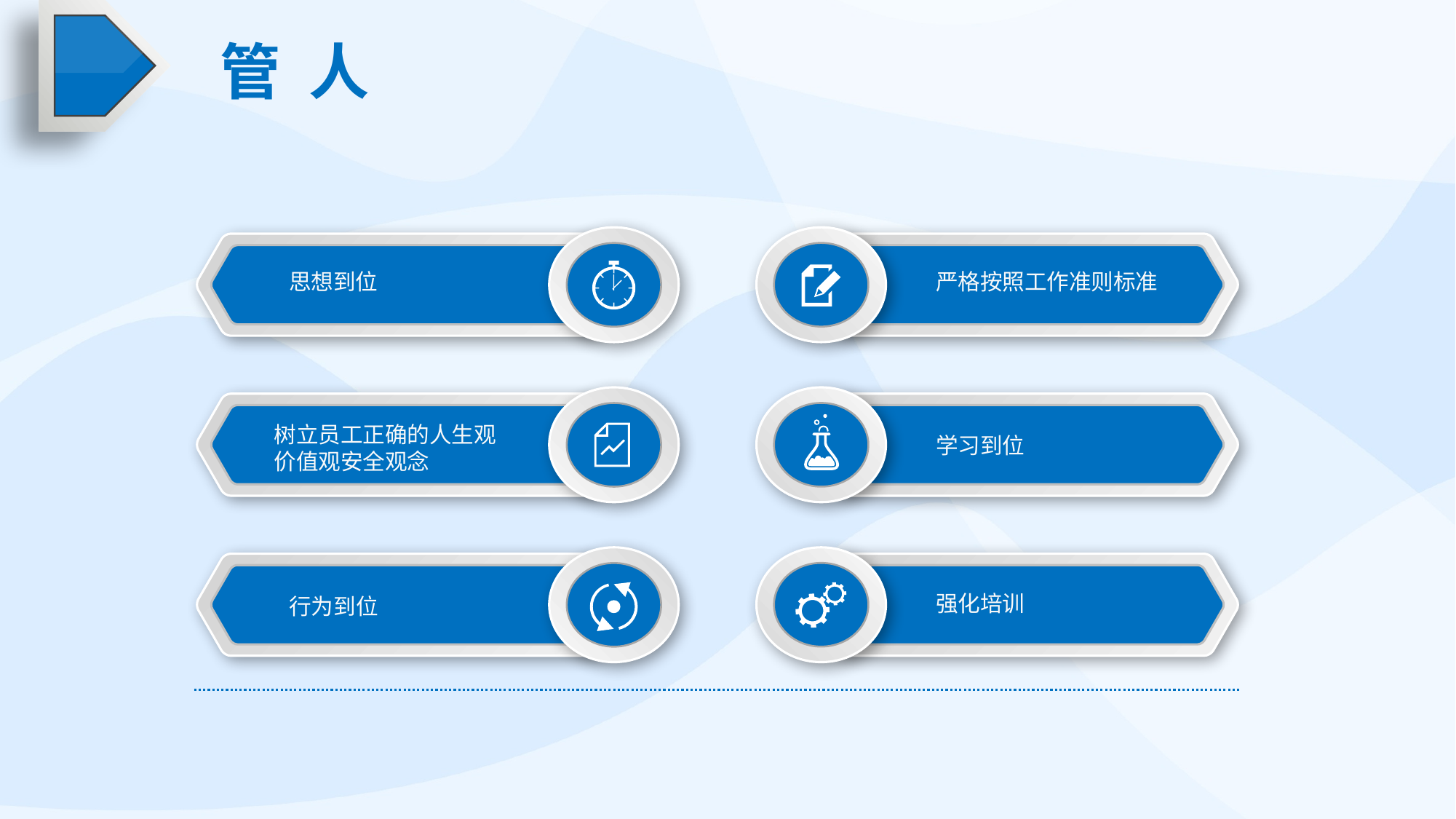

管  人

思想到位
严格按照工作准则标准

树立员工正确的人生观
价值观安全观念

学习到位

强化培训
行为到位